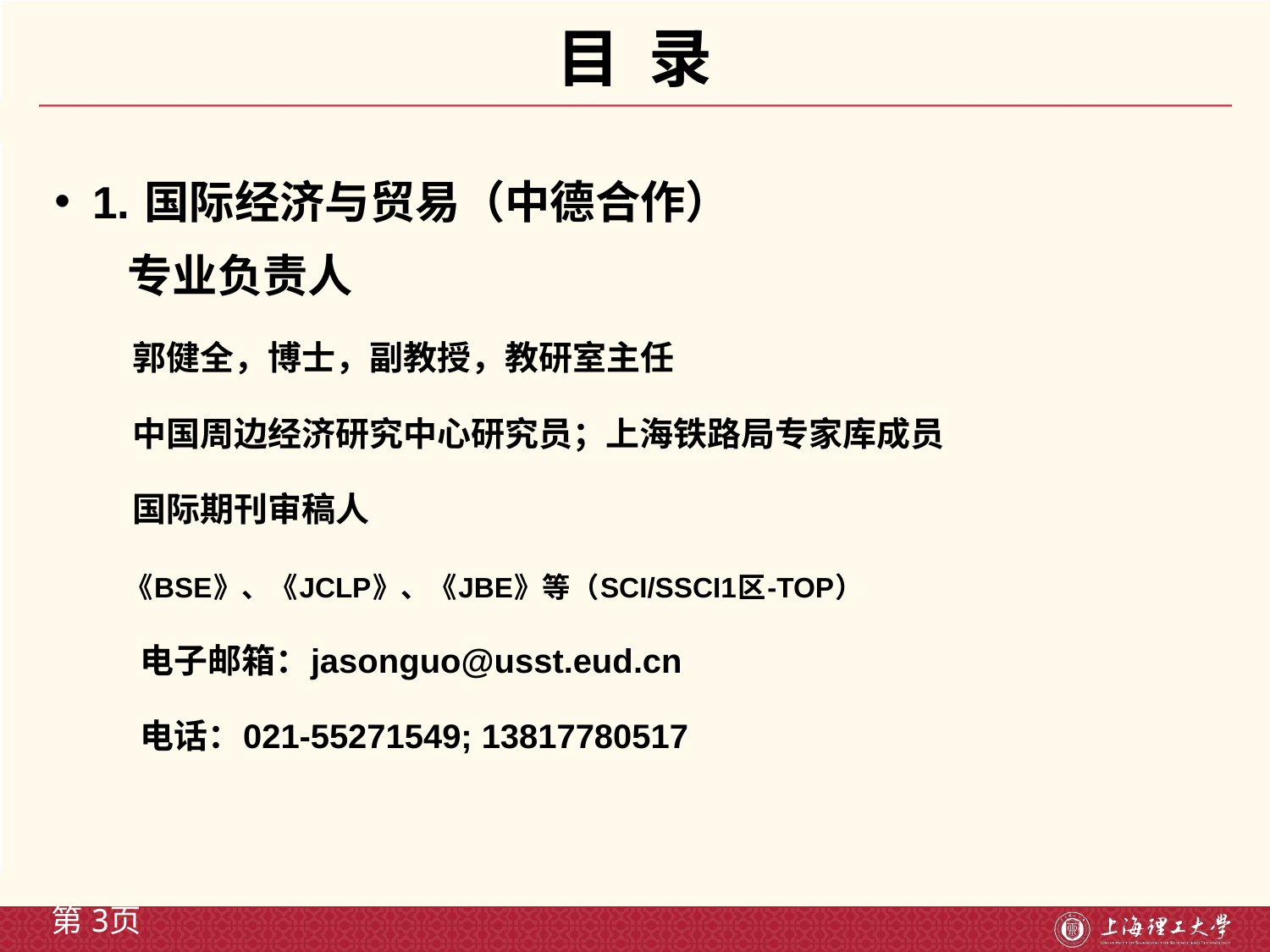

# 目  录
1. 国际经济与贸易（中德合作）
       专业负责人
              郭健全，博士，副教授，教研室主任
          中国周边经济研究中心研究员；上海铁路局专家库成员
          国际期刊审稿人
         《BSE》、《JCLP》、《JBE》等（SCI/SSCI1区-TOP）
           电子邮箱：jasonguo@usst.eud.cn
           电话：021-55271549; 13817780517

第3页